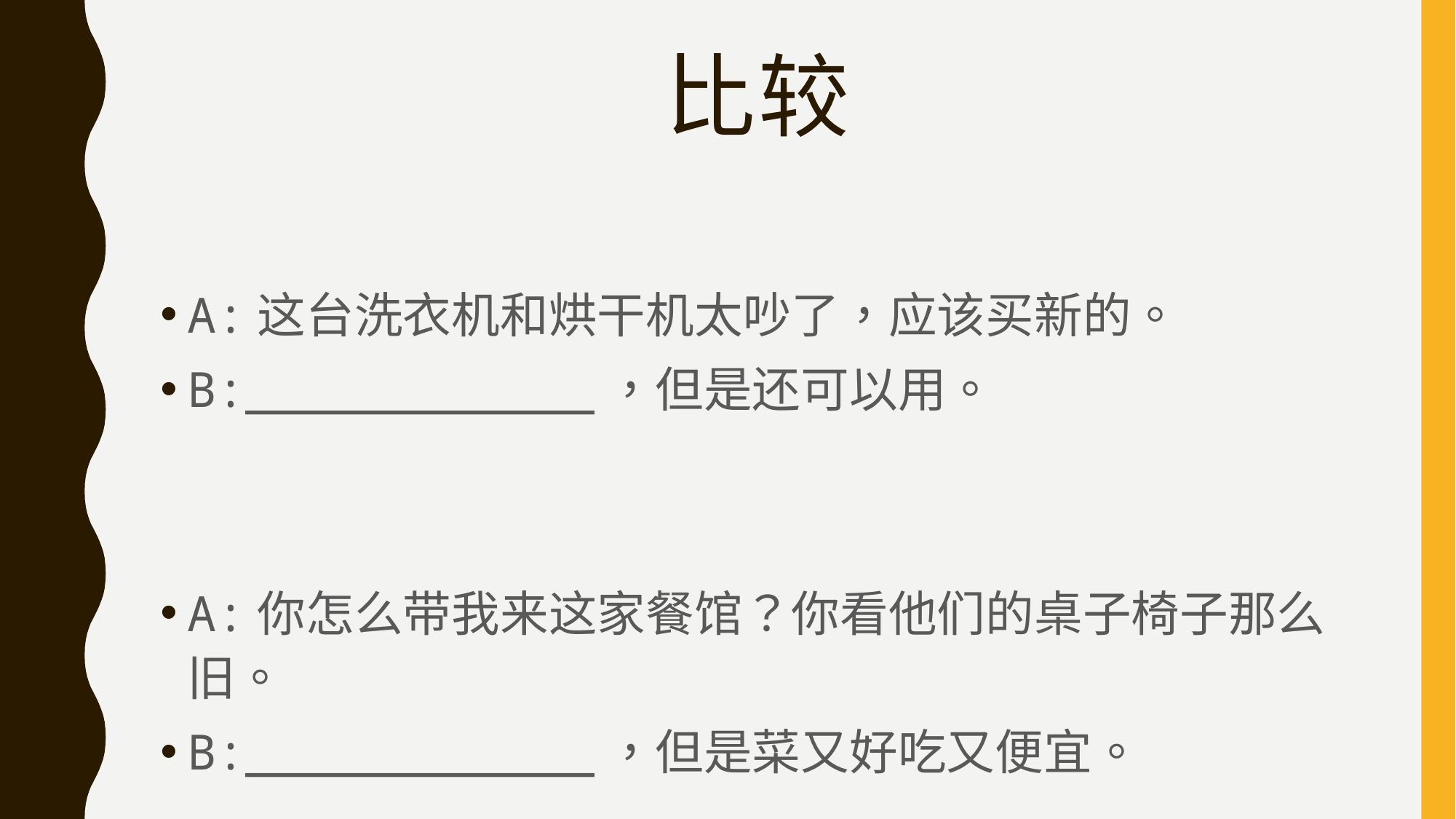

# 比较
A:这台洗衣机和烘干机太吵了，应该买新的。
B:____________，但是还可以用。

A:你怎么带我来这家餐馆？你看他们的桌子椅子那么旧。
B:____________，但是菜又好吃又便宜。